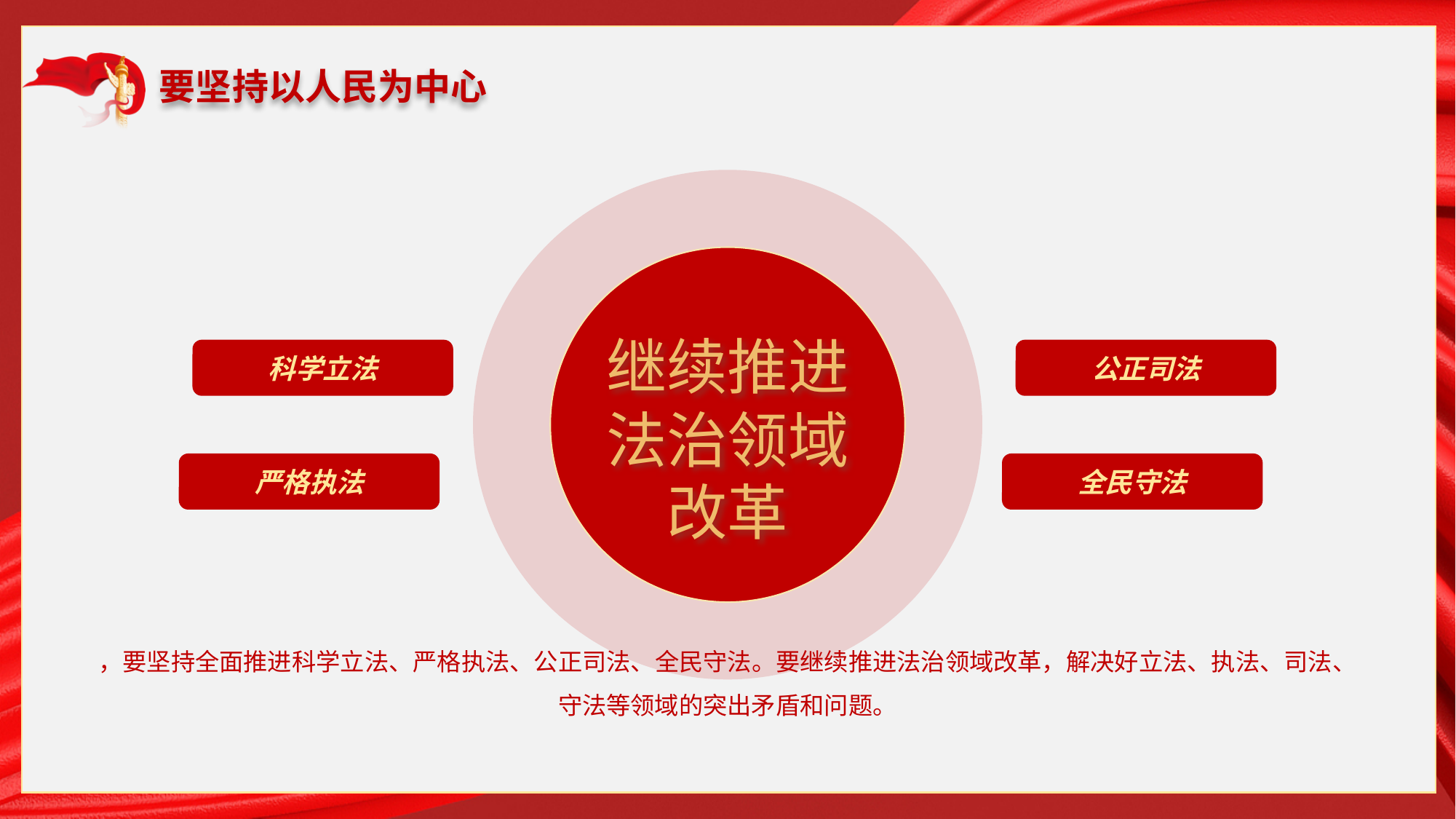

要坚持以人民为中心

继续推进法治领域改革
科学立法
公正司法
严格执法
全民守法
，要坚持全面推进科学立法、严格执法、公正司法、全民守法。要继续推进法治领域改革，解决好立法、执法、司法、守法等领域的突出矛盾和问题。